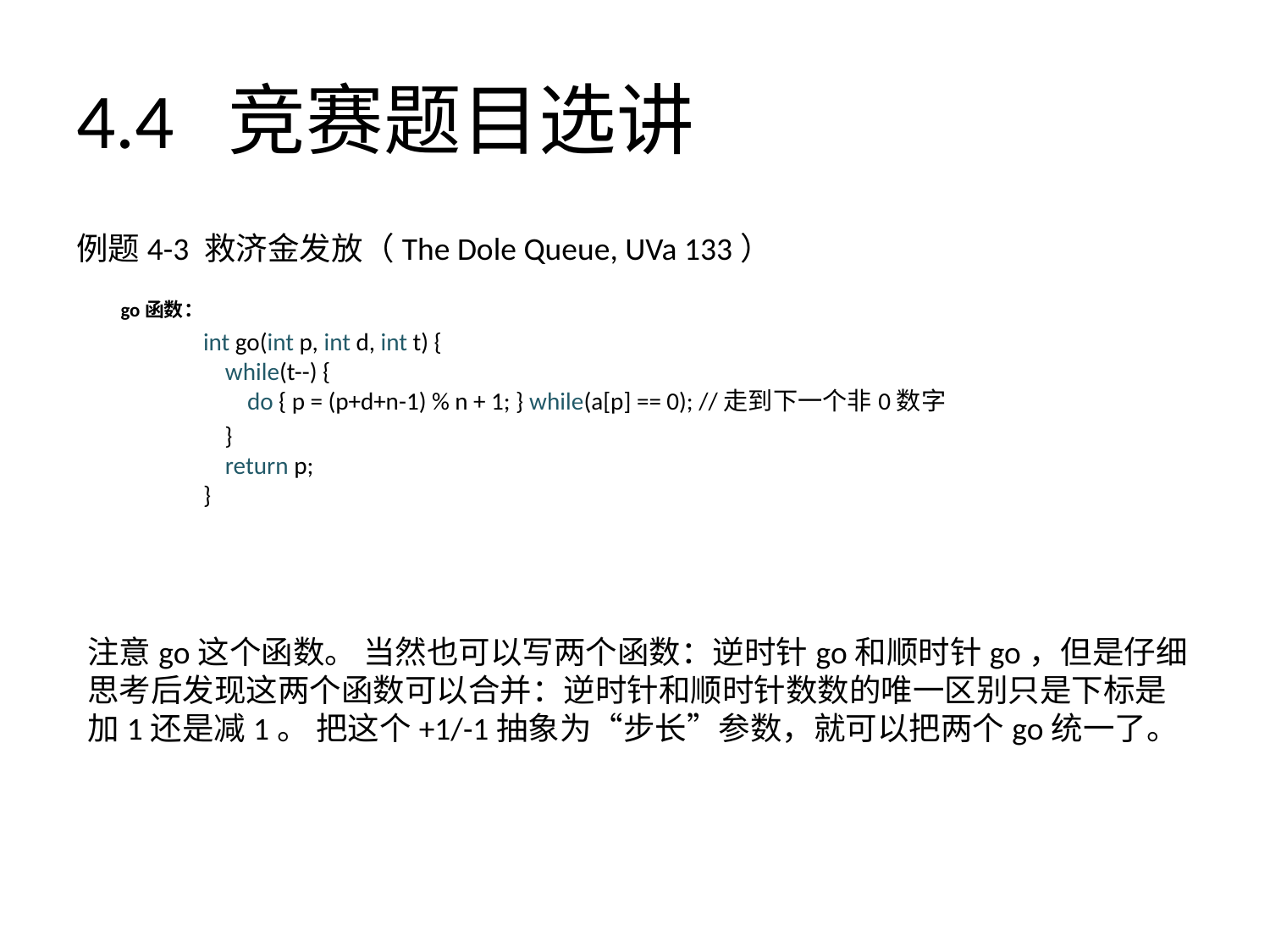

# 4.4  竞赛题目选讲
例题4-3 救济金发放（The Dole Queue, UVa 133）

          go函数：
	int go(int p, int d, int t) {
	    while(t--) {
	        do { p = (p+d+n-1) % n + 1; } while(a[p] == 0); //走到下一个非0数字
                           }
	    return p;
	}
注意go这个函数。 当然也可以写两个函数：逆时针go和顺时针go，但是仔细思考后发现这两个函数可以合并：逆时针和顺时针数数的唯一区别只是下标是加1还是减1。 把这个+1/-1抽象为“步长”参数，就可以把两个go统一了。